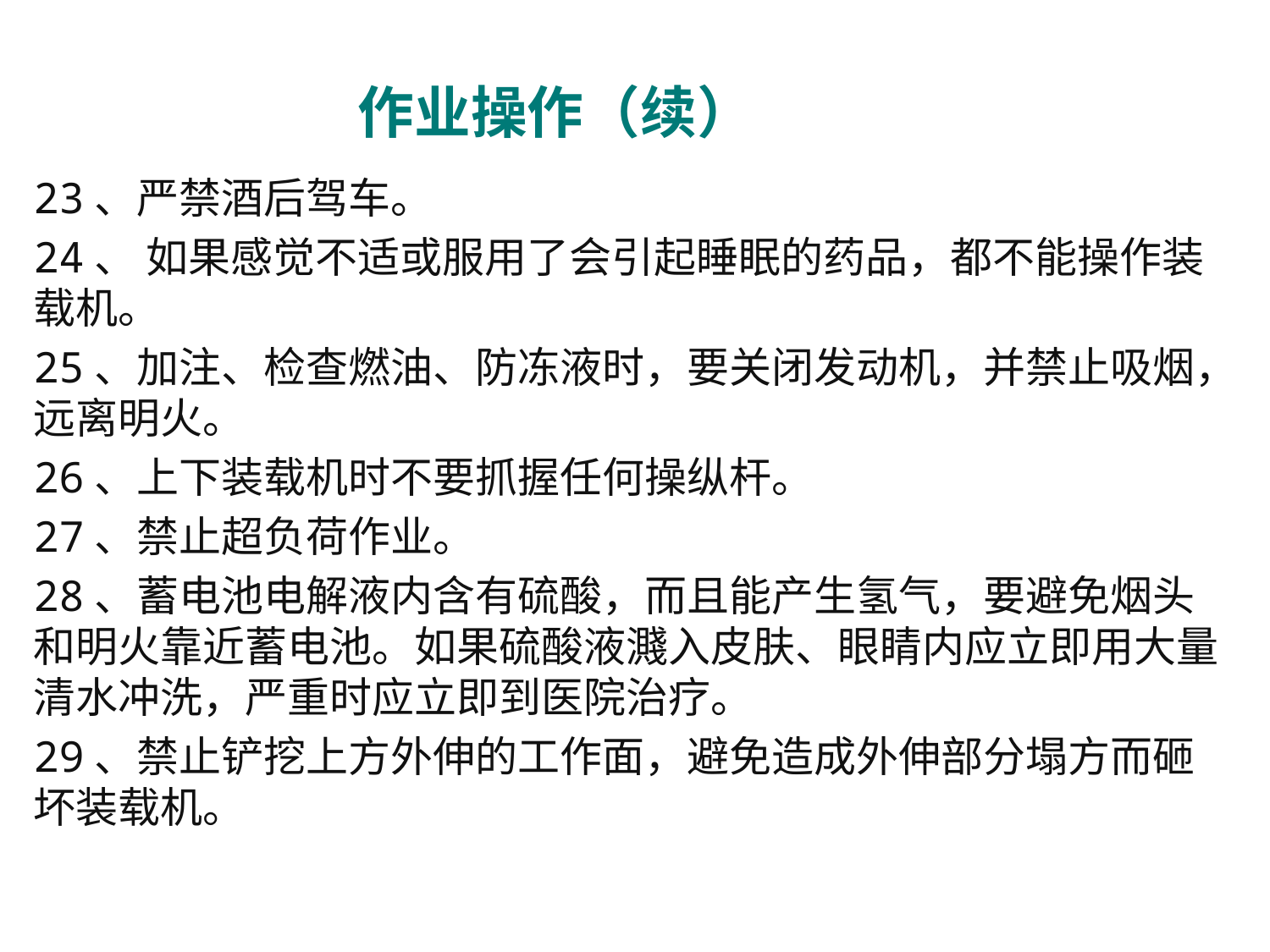

作业操作（续）
23、严禁酒后驾车。
24、 如果感觉不适或服用了会引起睡眠的药品，都不能操作装载机。
25、加注、检查燃油、防冻液时，要关闭发动机，并禁止吸烟，远离明火。
26、上下装载机时不要抓握任何操纵杆。
27、禁止超负荷作业。
28、蓄电池电解液内含有硫酸，而且能产生氢气，要避免烟头和明火靠近蓄电池。如果硫酸液濺入皮肤、眼睛内应立即用大量清水冲洗，严重时应立即到医院治疗。
29、禁止铲挖上方外伸的工作面，避免造成外伸部分塌方而砸坏装载机。